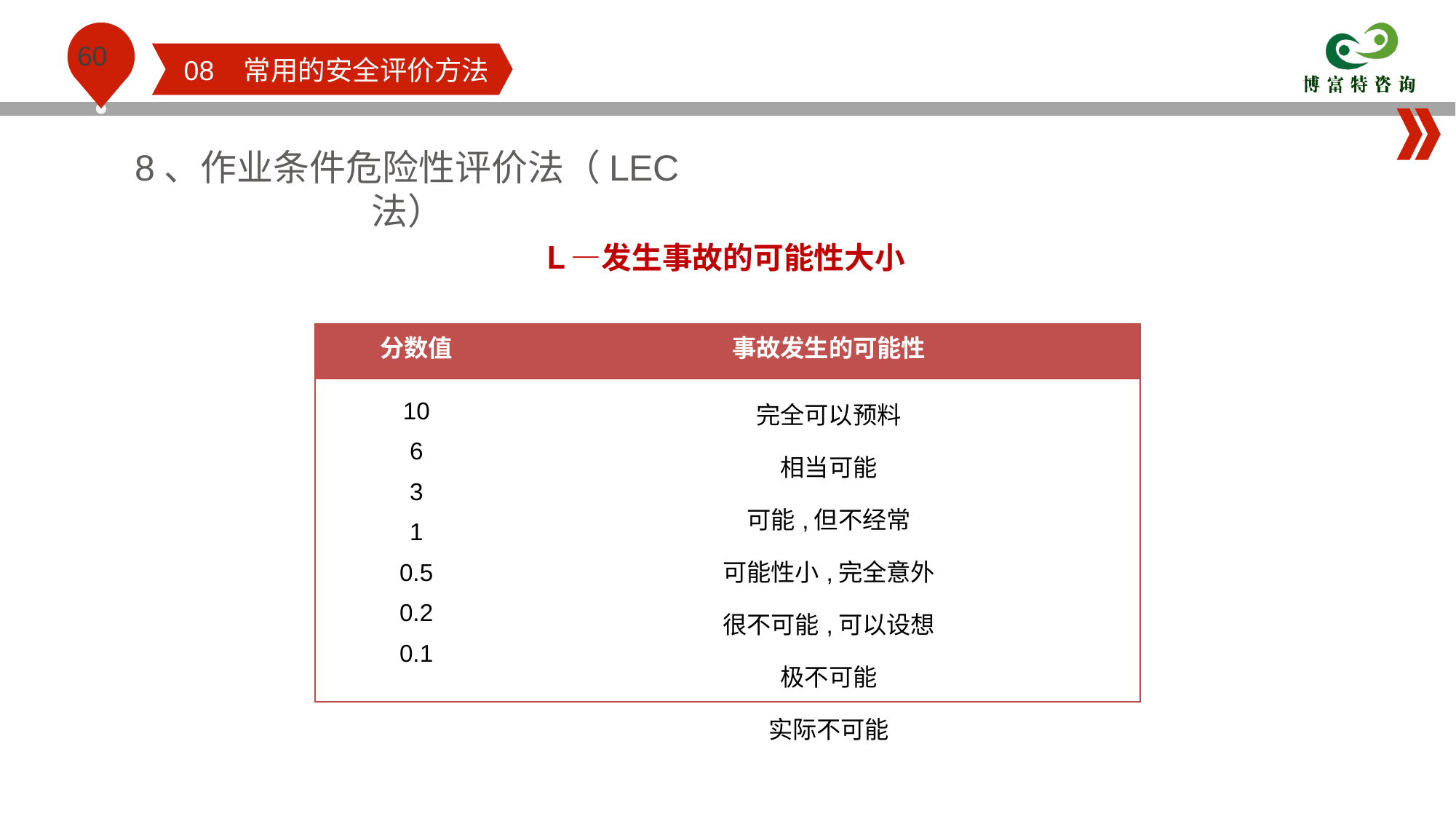

08   常用的安全评价方法
8、作业条件危险性评价法（LEC法）
    Ｌ—发生事故的可能性大小
| 分数值 | 事故发生的可能性 |
| --- | --- |
| 10 6 3 1 0.5 0.2 0.1 | 完全可以预料 相当可能 可能,但不经常 可能性小,完全意外 很不可能,可以设想 极不可能 实际不可能 |